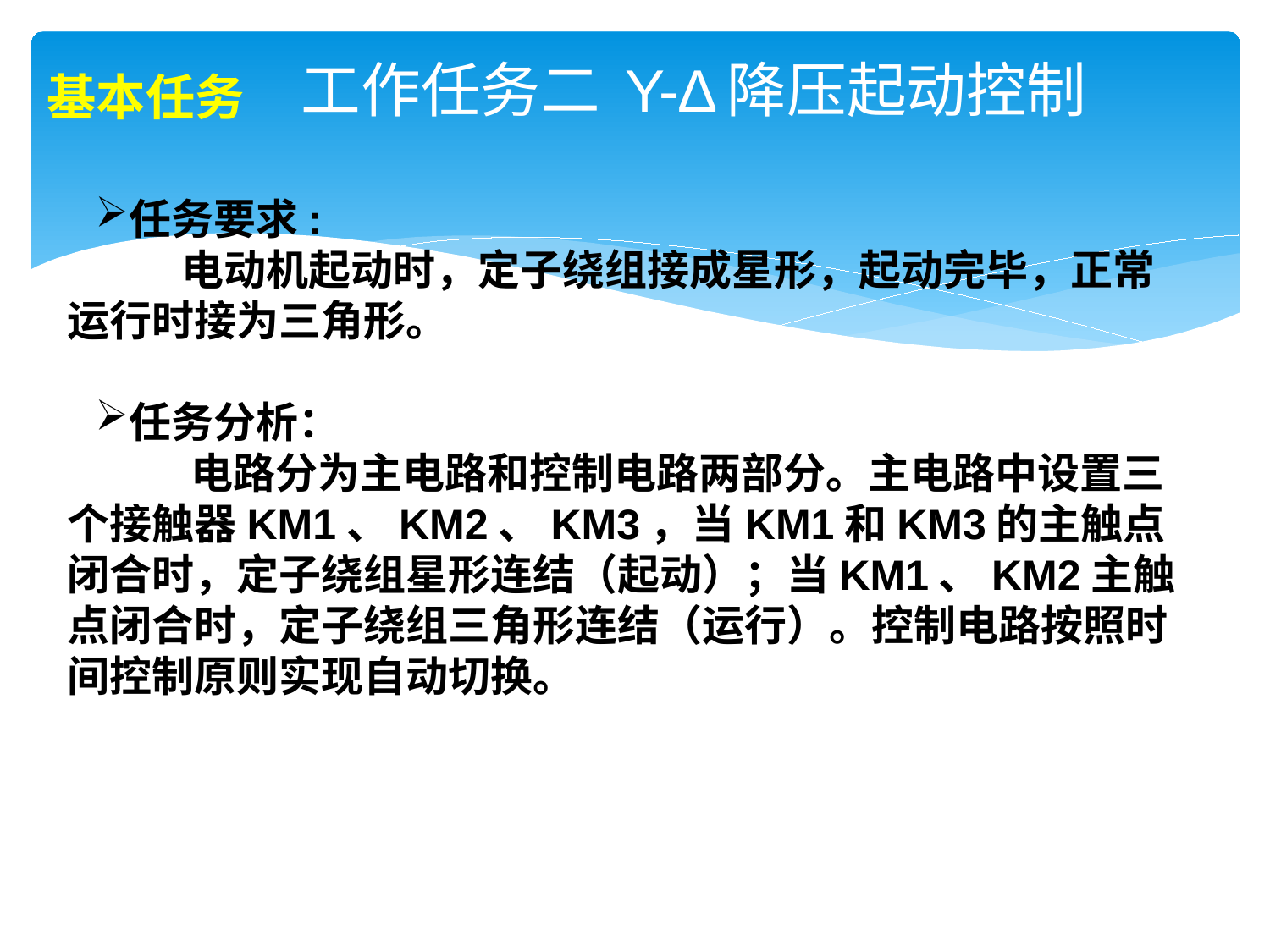

# 工作任务二 Y-∆降压起动控制
基本任务
任务要求:
        电动机起动时，定子绕组接成星形，起动完毕，正常运行时接为三角形。

任务分析：
         电路分为主电路和控制电路两部分。主电路中设置三个接触器KM1、KM2、KM3，当KM1和KM3的主触点闭合时，定子绕组星形连结（起动）；当KM1、KM2主触点闭合时，定子绕组三角形连结（运行）。控制电路按照时间控制原则实现自动切换。